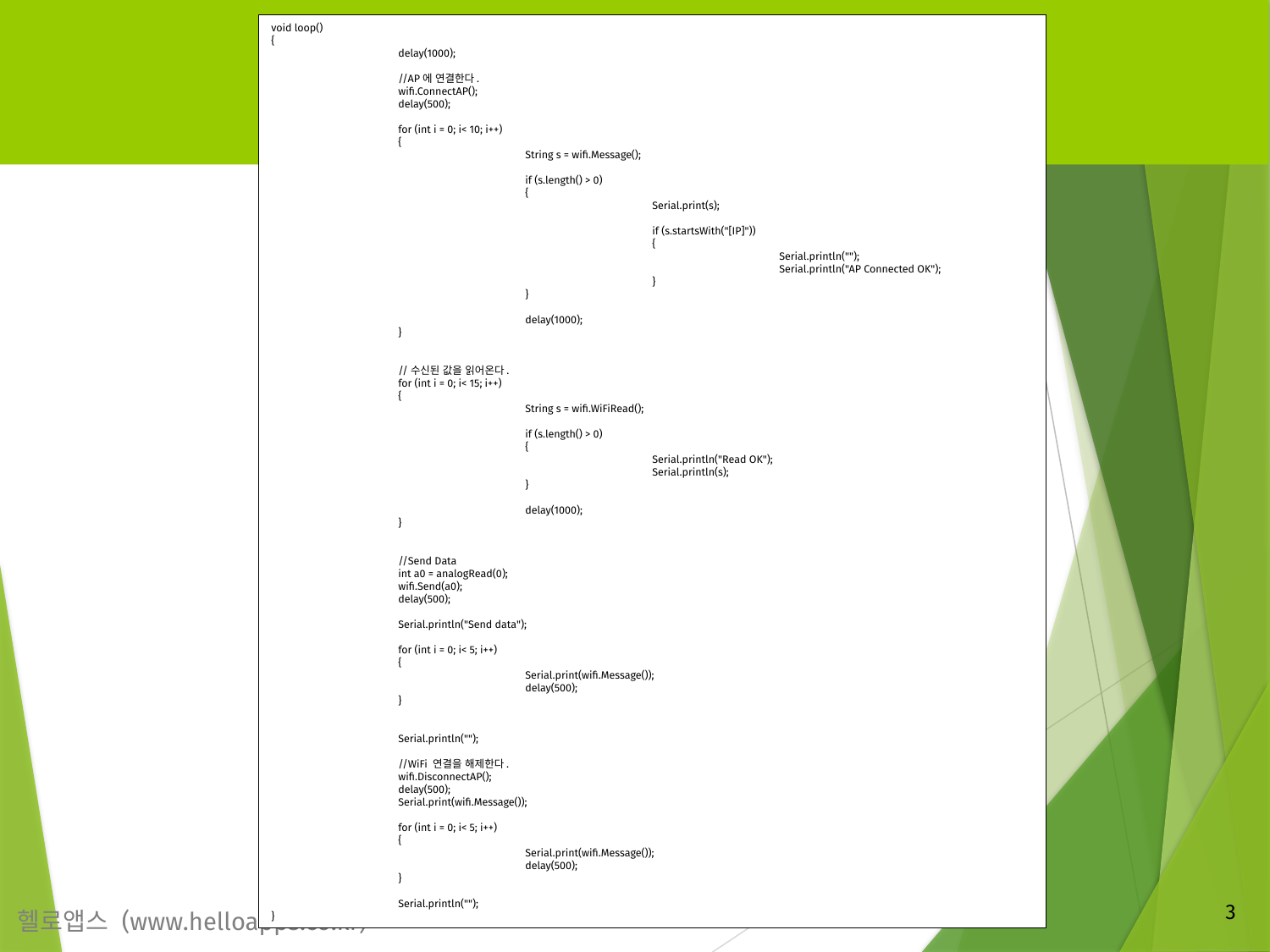

void loop()
{
	delay(1000);

	//AP에 연결한다.
	wifi.ConnectAP();
	delay(500);

	for (int i = 0; i< 10; i++)
	{
		String s = wifi.Message();

		if (s.length() > 0)
		{
			Serial.print(s);

			if (s.startsWith("[IP]"))
			{
				Serial.println("");
				Serial.println("AP Connected OK");
			}
		}

		delay(1000);
	}

	//수신된 값을 읽어온다.
	for (int i = 0; i< 15; i++)
	{
		String s = wifi.WiFiRead();

		if (s.length() > 0)
		{
			Serial.println("Read OK");
			Serial.println(s);
		}

		delay(1000);
	}

	//Send Data
	int a0 = analogRead(0);
	wifi.Send(a0);
	delay(500);

	Serial.println("Send data");

	for (int i = 0; i< 5; i++)
	{
		Serial.print(wifi.Message());
		delay(500);
	}

	Serial.println("");

	//WiFi 연결을 해제한다.
	wifi.DisconnectAP();
	delay(500);
	Serial.print(wifi.Message());

	for (int i = 0; i< 5; i++)
	{
		Serial.print(wifi.Message());
		delay(500);
	}

	Serial.println("");
}
3